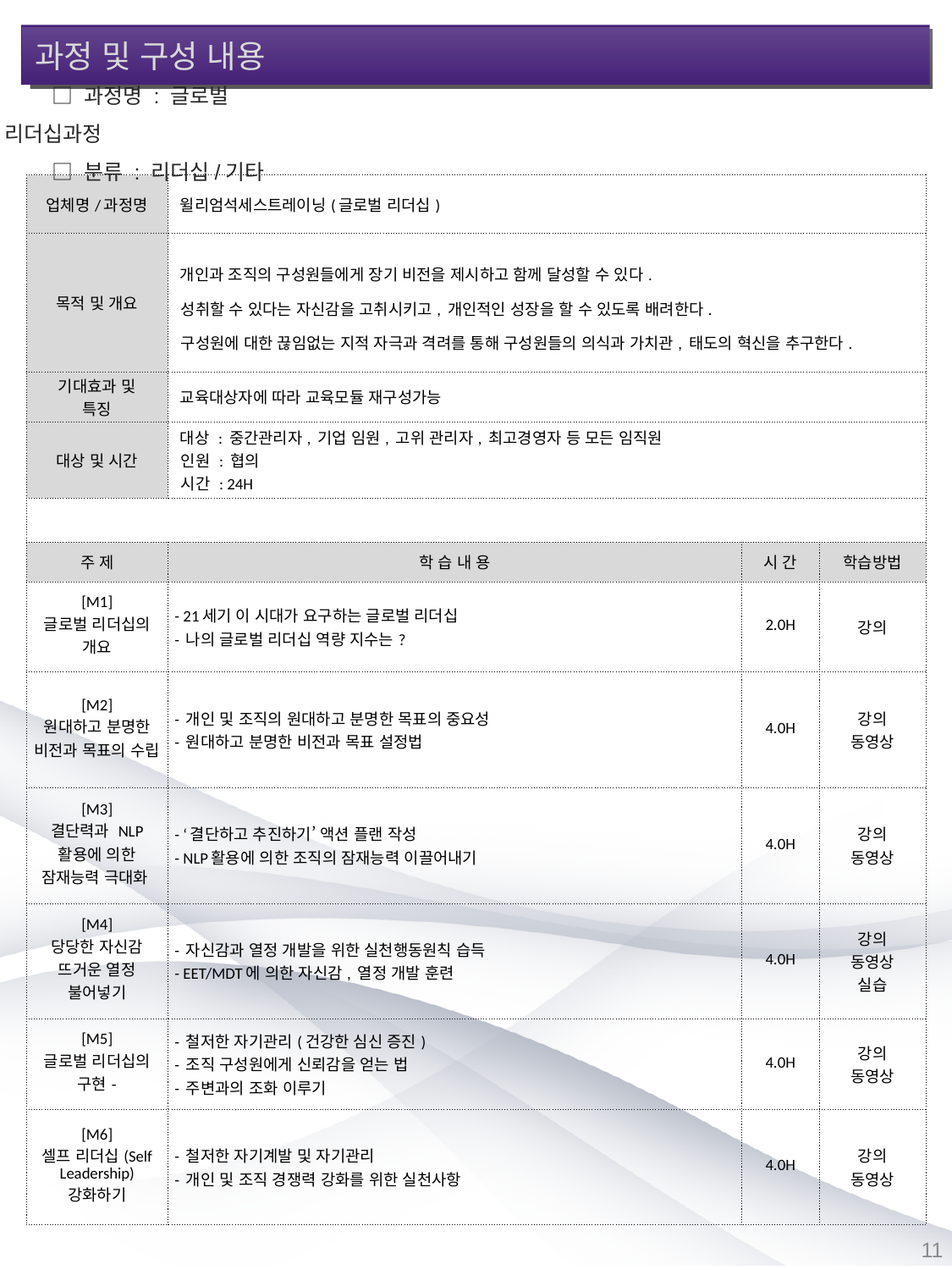

과정 및 구성 내용
□ 과정명 : 글로벌 리더십과정
□ 분류 : 리더십/기타
| 업체명/과정명 | 윌리엄석세스트레이닝(글로벌 리더십) |  |  |
| --- | --- | --- | --- |
| 목적 및 개요 | 개인과 조직의 구성원들에게 장기 비전을 제시하고 함께 달성할 수 있다. 성취할 수 있다는 자신감을 고취시키고, 개인적인 성장을 할 수 있도록 배려한다. 구성원에 대한 끊임없는 지적 자극과 격려를 통해 구성원들의 의식과 가치관, 태도의 혁신을 추구한다. |  |  |
| 기대효과 및 특징 | 교육대상자에 따라 교육모듈 재구성가능 |  |  |
| 대상 및 시간 | 대상 : 중간관리자, 기업 임원, 고위 관리자, 최고경영자 등 모든 임직원 인원 : 협의 시간 : 24H |  |  |
|  |  |  |  |
| 주 제 | 학 습 내 용 | 시 간 | 학습방법 |
| [M1] 글로벌 리더십의 개요 | - 21세기 이 시대가 요구하는 글로벌 리더십 - 나의 글로벌 리더십 역량 지수는? | 2.0H | 강의 |
| [M2] 원대하고 분명한 비전과 목표의 수립 | - 개인 및 조직의 원대하고 분명한 목표의 중요성 - 원대하고 분명한 비전과 목표 설정법 | 4.0H | 강의 동영상 |
| [M3] 결단력과 NLP 활용에 의한 잠재능력 극대화 | - ‘결단하고 추진하기’ 액션 플랜 작성 - NLP활용에 의한 조직의 잠재능력 이끌어내기 | 4.0H | 강의 동영상 |
| [M4] 당당한 자신감 뜨거운 열정 불어넣기 | - 자신감과 열정 개발을 위한 실천행동원칙 습득 - EET/MDT에 의한 자신감, 열정 개발 훈련 | 4.0H | 강의 동영상 실습 |
| [M5] 글로벌 리더십의 구현- | - 철저한 자기관리(건강한 심신 증진) - 조직 구성원에게 신뢰감을 얻는 법 - 주변과의 조화 이루기 | 4.0H | 강의 동영상 |
| [M6] 셀프 리더십(Self Leadership) 강화하기 | - 철저한 자기계발 및 자기관리 - 개인 및 조직 경쟁력 강화를 위한 실천사항 | 4.0H | 강의 동영상 |
11